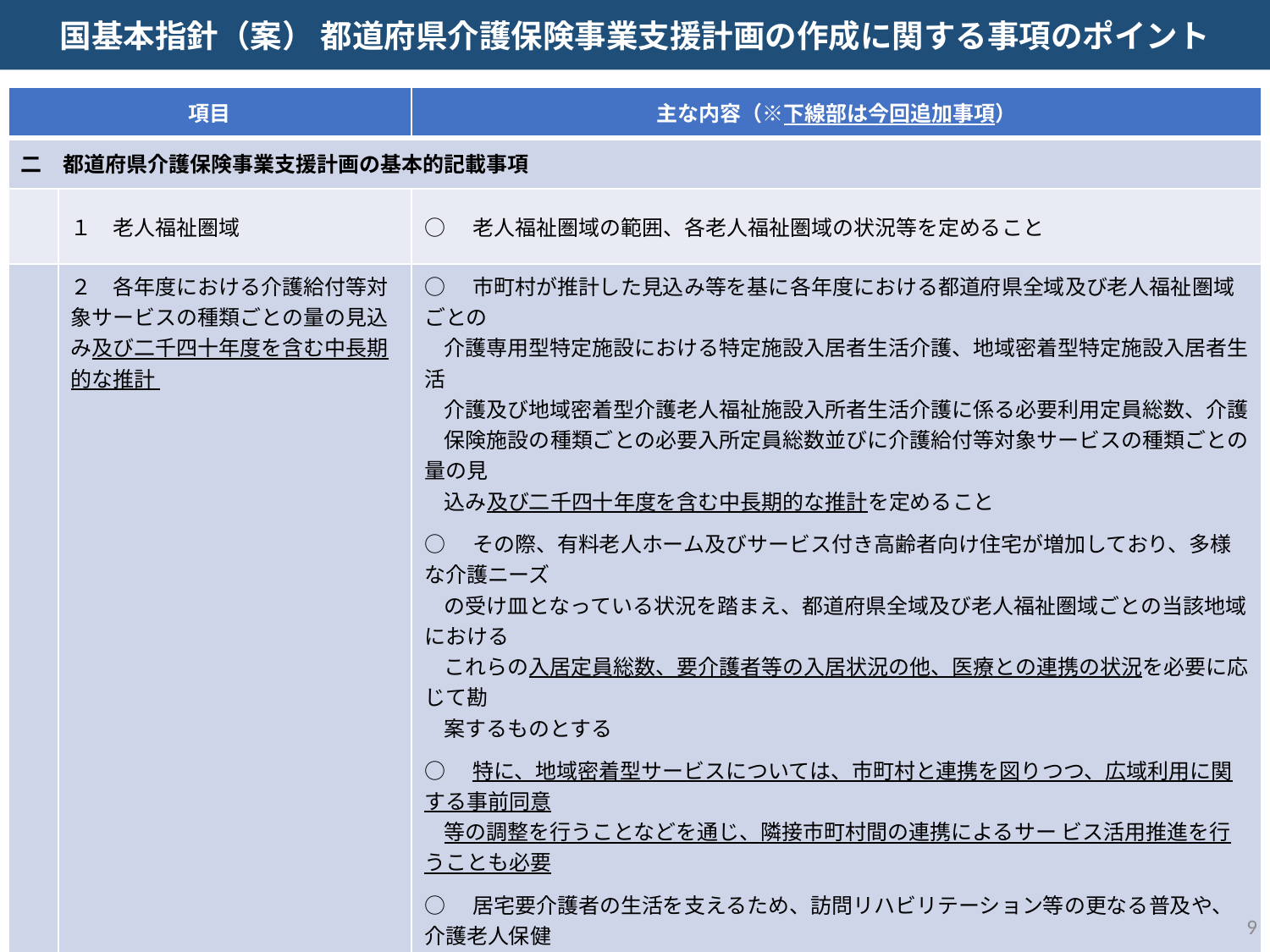

国基本指針（案） 都道府県介護保険事業支援計画の作成に関する事項のポイント
| 項目 |  | 主な内容（※下線部は今回追加事項） |
| --- | --- | --- |
| 二　都道府県介護保険事業支援計画の基本的記載事項 |  |  |
|  | １　老人福祉圏域 | ○　老人福祉圏域の範囲、各老人福祉圏域の状況等を定めること |
|  | ２　各年度における介護給付等対象サービスの種類ごとの量の見込み及び二千四十年度を含む中長期的な推計 | ○　市町村が推計した見込み等を基に各年度における都道府県全域及び老人福祉圏域ごとの 介護専用型特定施設における特定施設入居者生活介護、地域密着型特定施設入居者生活 介護及び地域密着型介護老人福祉施設入所者生活介護に係る必要利用定員総数、介護 保険施設の種類ごとの必要入所定員総数並びに介護給付等対象サービスの種類ごとの量の見 込み及び二千四十年度を含む中長期的な推計を定めること ○　その際、有料老人ホーム及びサービス付き高齢者向け住宅が増加しており、多様な介護ニーズ の受け皿となっている状況を踏まえ、都道府県全域及び老人福祉圏域ごとの当該地域における これらの入居定員総数、要介護者等の入居状況の他、医療との連携の状況を必要に応じて勘 案するものとする ○　特に、地域密着型サービスについては、市町村と連携を図りつつ、広域利用に関する事前同意 等の調整を行うことなどを通じ、隣接市町村間の連携によるサー ビス活用推進を行うことも必要 ○　居宅要介護者の生活を支えるため、訪問リハビリテーション等の更なる普及や、介護老人保健 施設による在宅療養支援機能の充実を図ることが重要 ○　介護老人福祉施設のサービスの量の見込み及び二千四十年度を含む中長期的な推計を定め る際には、特例入所者数の見込みも踏まえて定めることが重要 ○　各年度における療養病床等から介護保険施設等への転換分に係る介護給付等対象サービス の量の見込み及び二千四十年度を含む中長期的な推計については、主に介護を必要とする高 齢者が利用している療養病床の数及びそれらの高齢者の介護給付等対象サービスの利用に関 する意向並びに療養病床を有する医療機関の介護保険施設等への転換の予定等を勘案すると ともに、医療計画において掲げる在宅医療の整備目標と整合的なものとなるよう定める |
9